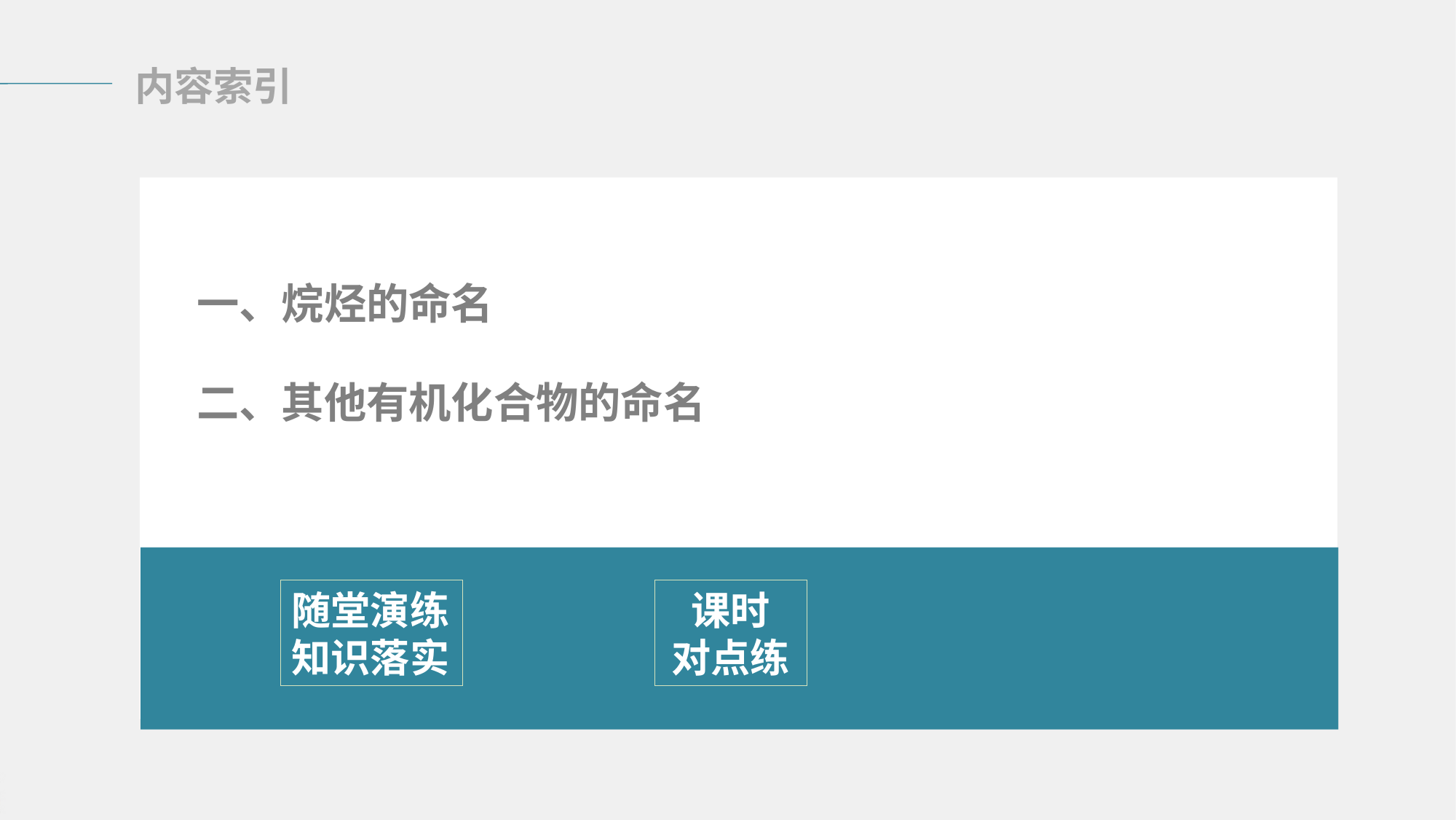

内容索引

一、烷烃的命名
二、其他有机化合物的命名

随堂演练
知识落实
课时
对点练